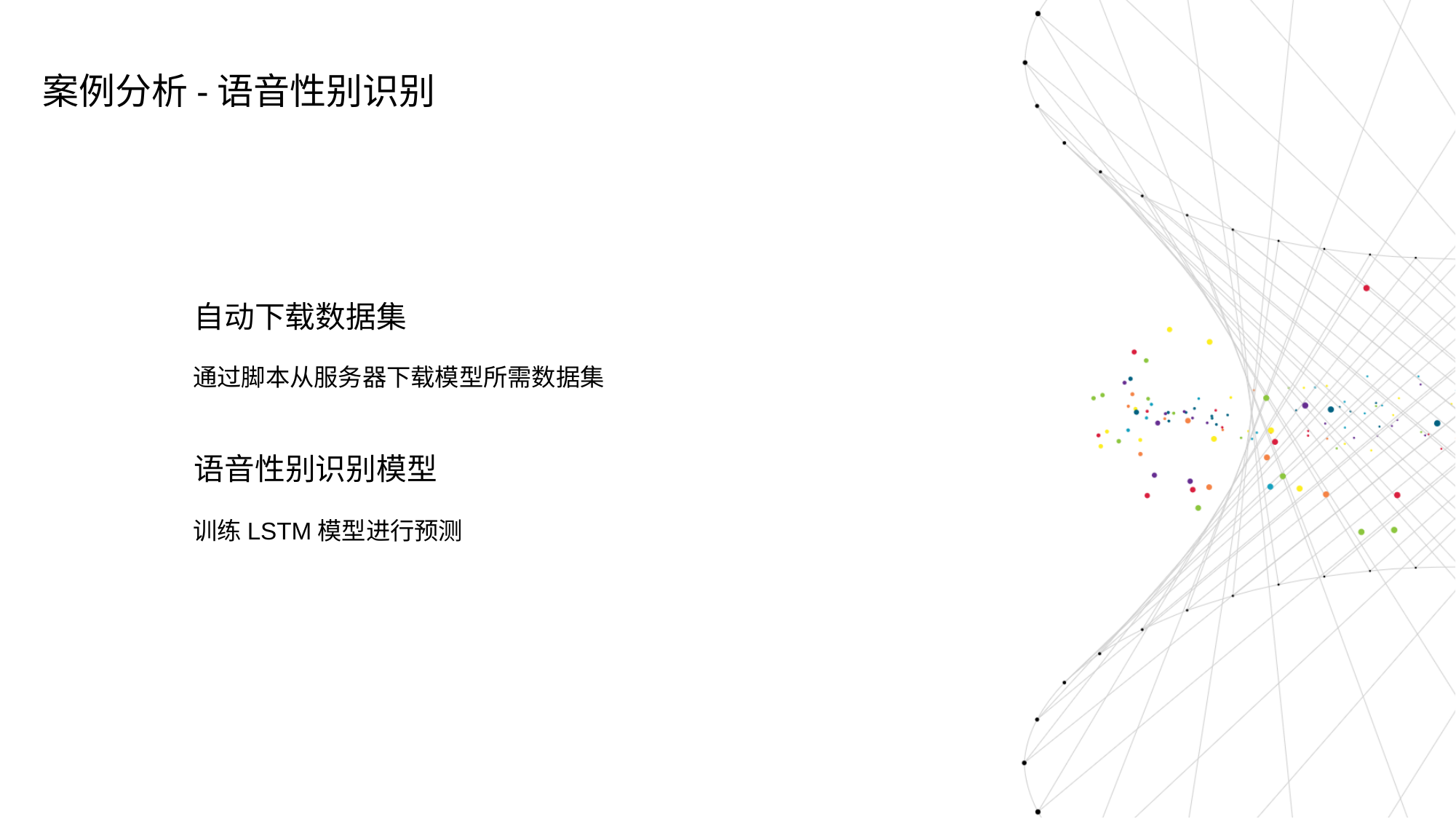

案例分析-语音性别识别
自动下载数据集
通过脚本从服务器下载模型所需数据集
语音性别识别模型
训练LSTM模型进行预测